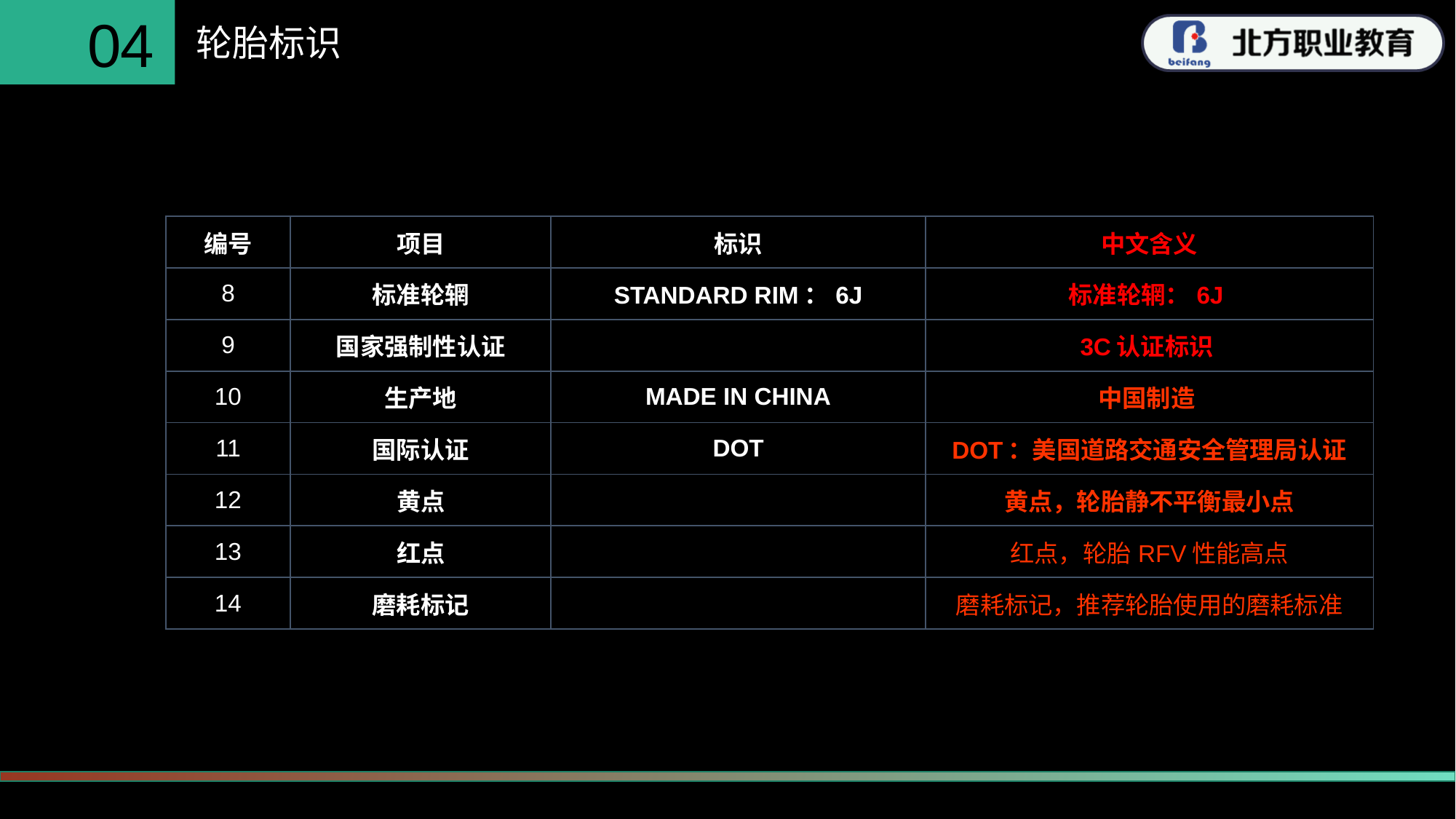

04
轮胎标识
| 编号 | 项目 | 标识 | 中文含义 |
| --- | --- | --- | --- |
| 8 | 标准轮辋 | STANDARD RIM：6J | 标准轮辋：6J |
| 9 | 国家强制性认证 |  | 3C认证标识 |
| 10 | 生产地 | MADE IN CHINA | 中国制造 |
| 11 | 国际认证 | DOT | DOT：美国道路交通安全管理局认证 |
| 12 | 黄点 |  | 黄点，轮胎静不平衡最小点 |
| 13 | 红点 |  | 红点，轮胎RFV性能高点 |
| 14 | 磨耗标记 |  | 磨耗标记，推荐轮胎使用的磨耗标准 |